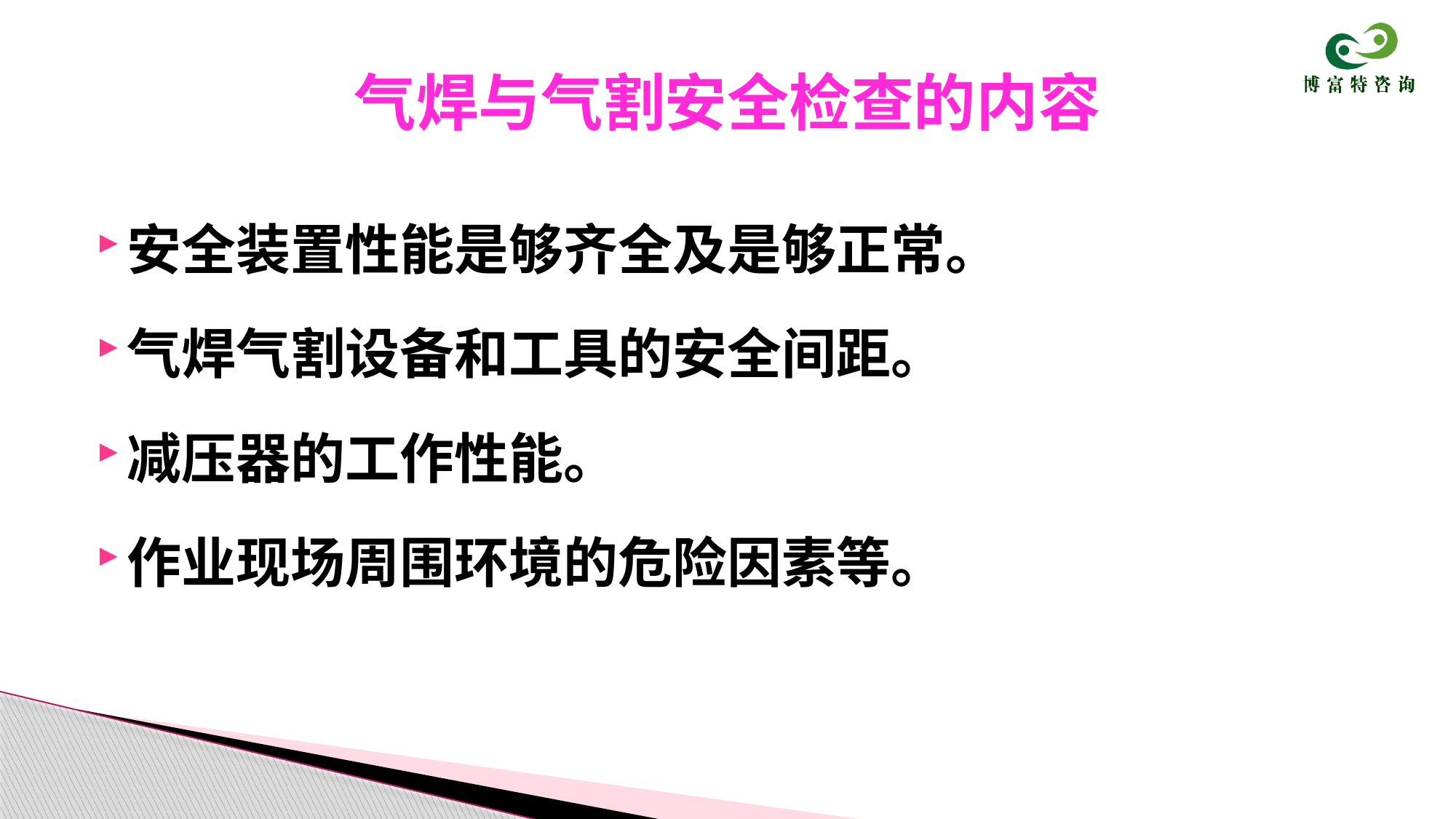

# 气焊与气割安全检查的内容
安全装置性能是够齐全及是够正常。
气焊气割设备和工具的安全间距。
减压器的工作性能。
作业现场周围环境的危险因素等。